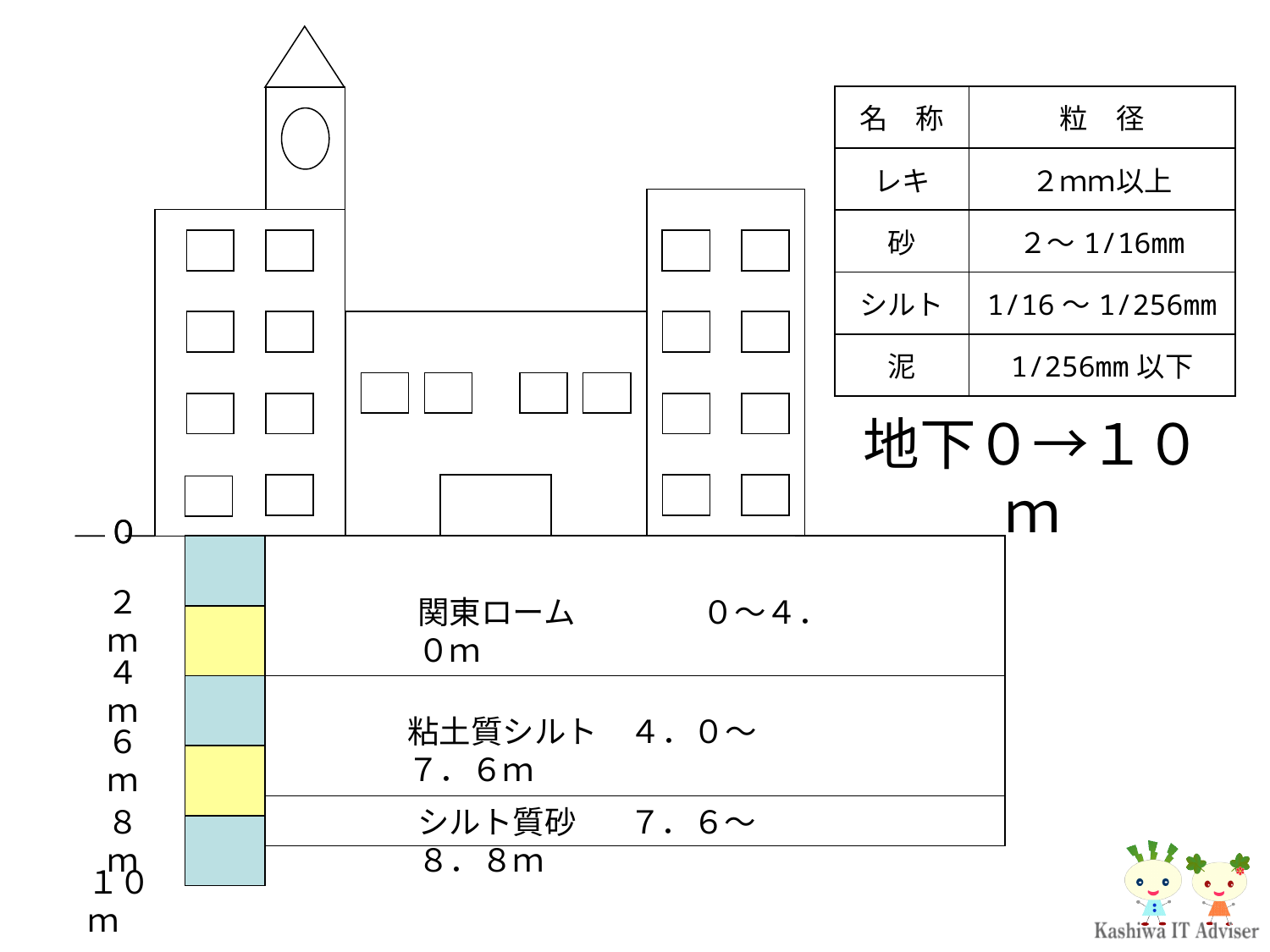

| 名　称 | 粒　径 |
| --- | --- |
| レキ | ２ｍｍ以上 |
| 砂 | ２～1/16mm |
| シルト | 1/16～1/256mm |
| 泥 | 1/256mm以下 |

# 地下０→１０ｍ

０

０

２ｍ

関東ローム　　　　０～４．０ｍ

４ｍ

６ｍ

粘土質シルト　４．０～７．６ｍ

８ｍ

シルト質砂 　  ７．６～８．８ｍ

１０ｍ